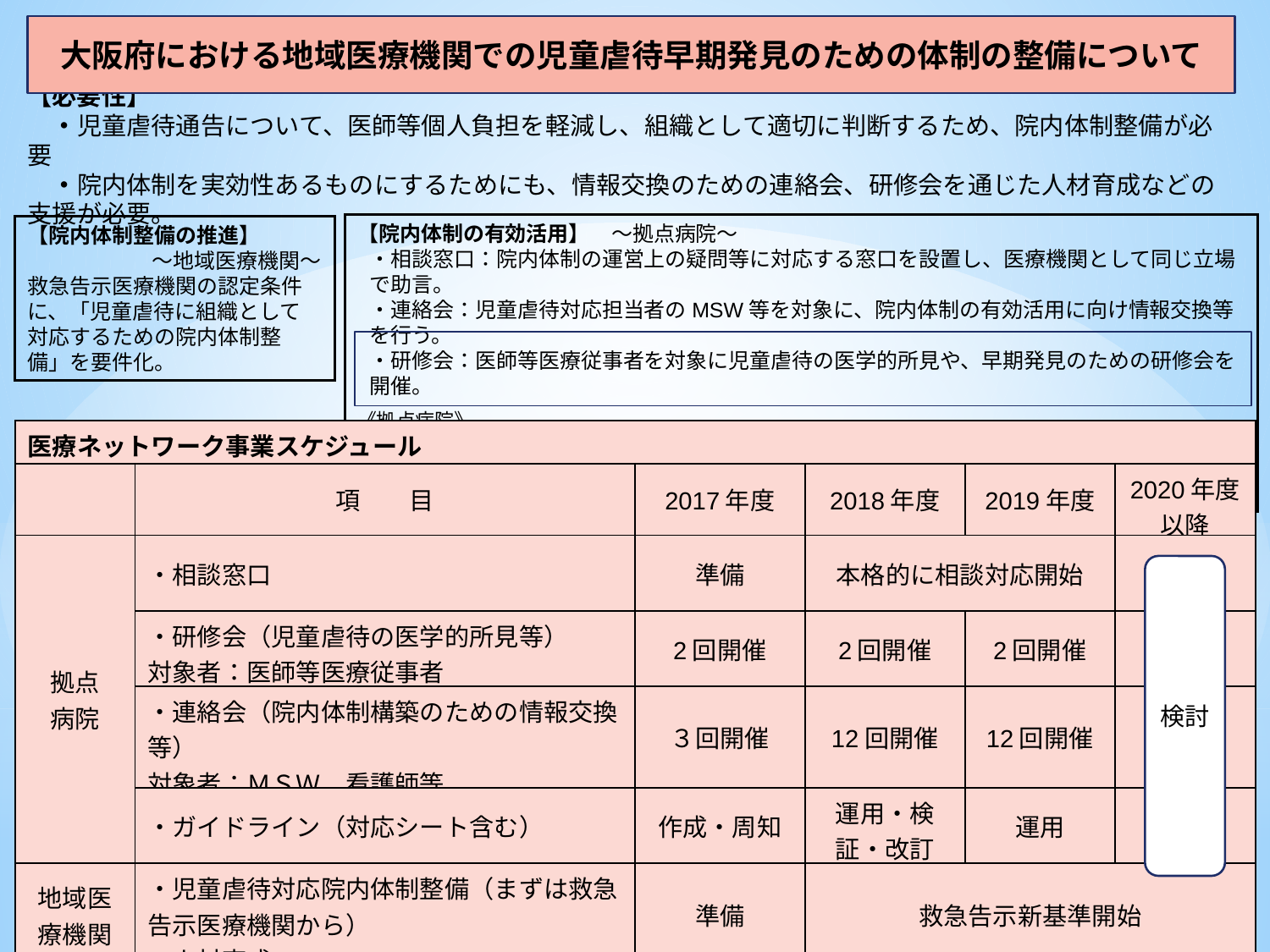

大阪府における地域医療機関での児童虐待早期発見のための体制の整備について
【必要性】
　・児童虐待通告について、医師等個人負担を軽減し、組織として適切に判断するため、院内体制整備が必要
　・院内体制を実効性あるものにするためにも、情報交換のための連絡会、研修会を通じた人材育成などの支援が必要。
【院内体制の有効活用】　～拠点病院～
・相談窓口：院内体制の運営上の疑問等に対応する窓口を設置し、医療機関として同じ立場で助言。
・連絡会：児童虐待対応担当者のMSW等を対象に、院内体制の有効活用に向け情報交換等を行う。
・研修会：医師等医療従事者を対象に児童虐待の医学的所見や、早期発見のための研修会を開催。
《拠点病院》
社会医療法人　愛仁会　高槻病院      　電話（070)‐1288‐0422（専用）
地方独立行政法人大阪府立病院機構　大阪母子医療センター  母子保健調査室　電話（0725）‐56‐1220(代）
【院内体制整備の推進】
～地域医療機関～
救急告示医療機関の認定条件に、「児童虐待に組織として対応するための院内体制整備」を要件化。

| 医療ネットワーク事業スケジュール |  |  |  |  |  |
| --- | --- | --- | --- | --- | --- |
|  | 項　　目 | 2017年度 | 2018年度 | 2019年度 | 2020年度 以降 |
| 拠点 病院 | ・相談窓口 | 準備 | 本格的に相談対応開始 |  |  |
|  | ・研修会（児童虐待の医学的所見等） 対象者：医師等医療従事者 | 2回開催 | 2回開催 | 2回開催 |  |
|  | ・連絡会（院内体制構築のための情報交換等） 対象者：ＭＳＷ，看護師等 | ３回開催 | 12回開催 | 12回開催 |  |
|  | ・ガイドライン（対応シート含む） | 作成・周知 | 運用・検証・改訂 | 運用 |  |
| 地域医療機関 | ・児童虐待対応院内体制整備（まずは救急告示医療機関から） ・人材育成 | 準備 | 救急告示新基準開始 |  |  |
検討